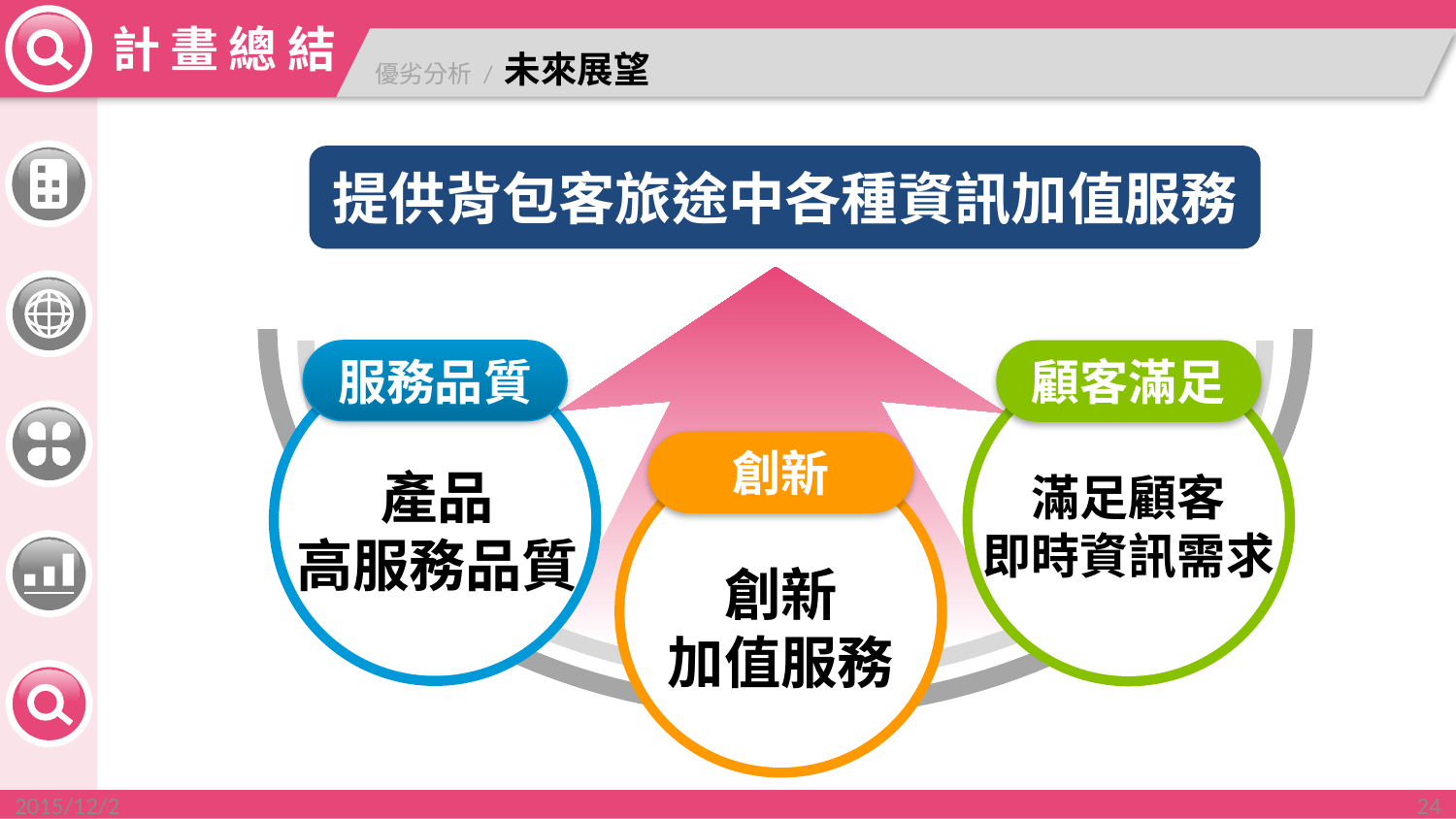

優劣分析 / 未來展望
提供背包客旅途中各種資訊加值服務

服務品質
顧客滿足

產品
高服務品質

滿足顧客
即時資訊需求
創新

創新
加值服務
2015/12/2
24